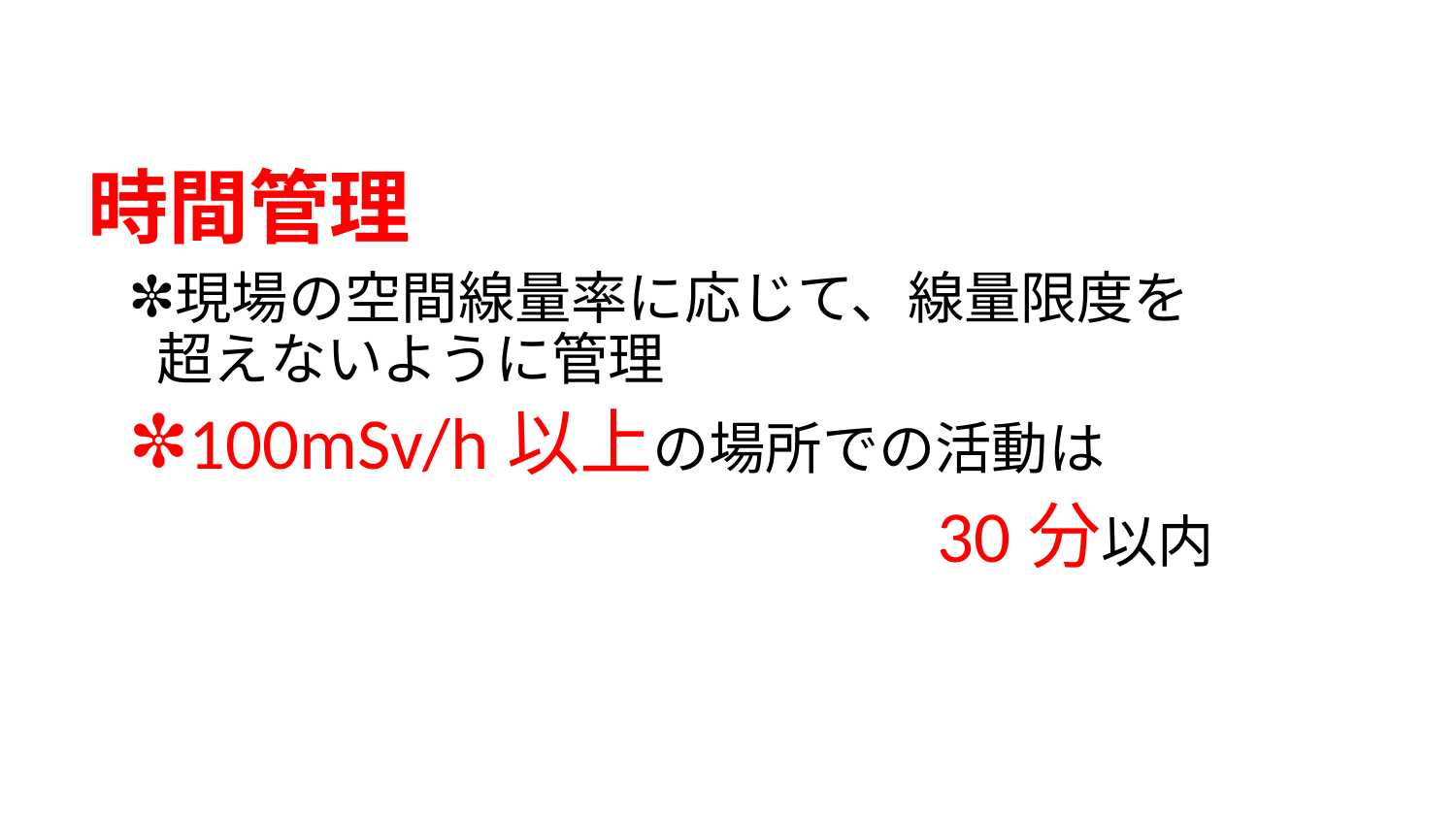

#
時間管理
現場の空間線量率に応じて、線量限度を超えないように管理
100mSv/h以上の場所での活動は
30分以内
12